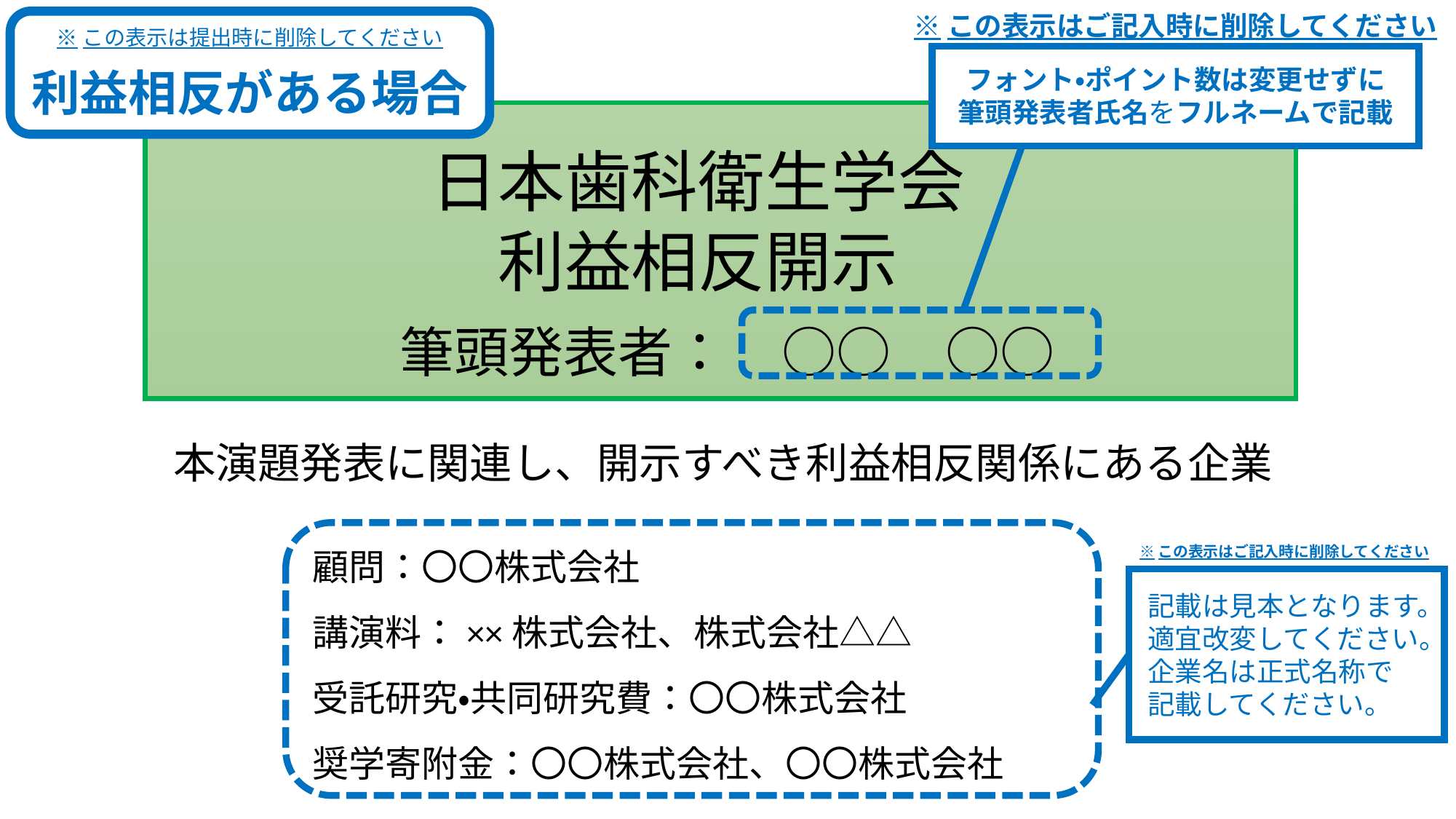

※この表示はご記入時に削除してください

フォント・ポイント数は変更せずに
筆頭発表者氏名をフルネームで記載

※この表示は提出時に削除してください

利益相反がある場合

日本歯科衛生学会
利益相反開示
筆頭発表者：　○○　○○
本演題発表に関連し、開示すべき利益相反関係にある企業
顧問：〇〇株式会社
講演料：××株式会社、株式会社△△
受託研究・共同研究費：〇〇株式会社
奨学寄附金：〇〇株式会社、〇〇株式会社

※この表示はご記入時に削除してください

記載は見本となります。
適宜改変してください。
企業名は正式名称で
記載してください。